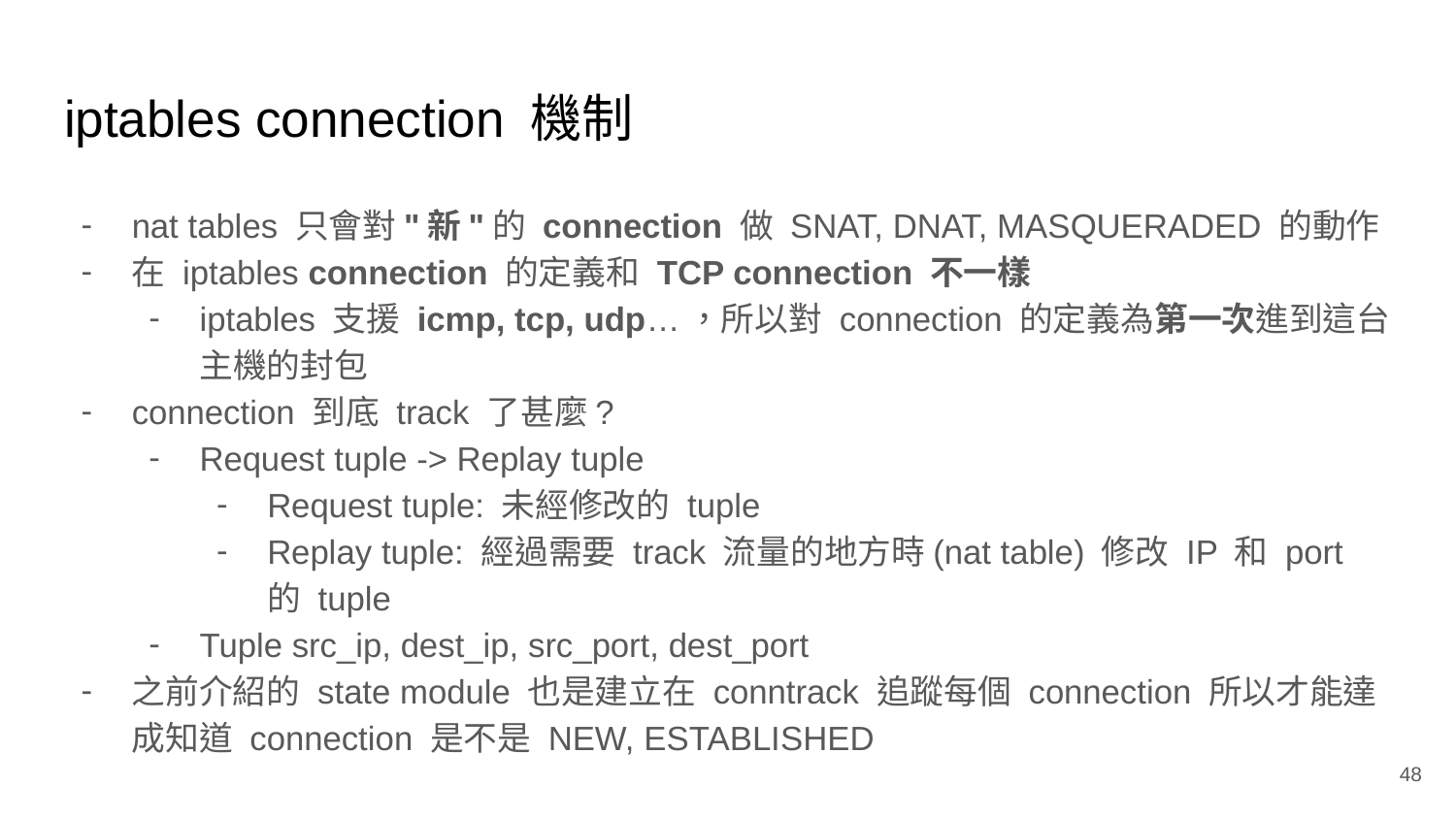

# iptables connection 機制
nat tables 只會對"新"的 connection 做 SNAT, DNAT, MASQUERADED 的動作
在 iptables connection 的定義和 TCP connection 不一樣
iptables 支援 icmp, tcp, udp…，所以對 connection 的定義為第一次進到這台主機的封包
connection 到底 track 了甚麼?
Request tuple -> Replay tuple
Request tuple: 未經修改的 tuple
Replay tuple: 經過需要 track 流量的地方時(nat table) 修改 IP 和 port 的 tuple
Tuple src_ip, dest_ip, src_port, dest_port
之前介紹的 state module 也是建立在 conntrack 追蹤每個 connection 所以才能達成知道 connection 是不是 NEW, ESTABLISHED
48